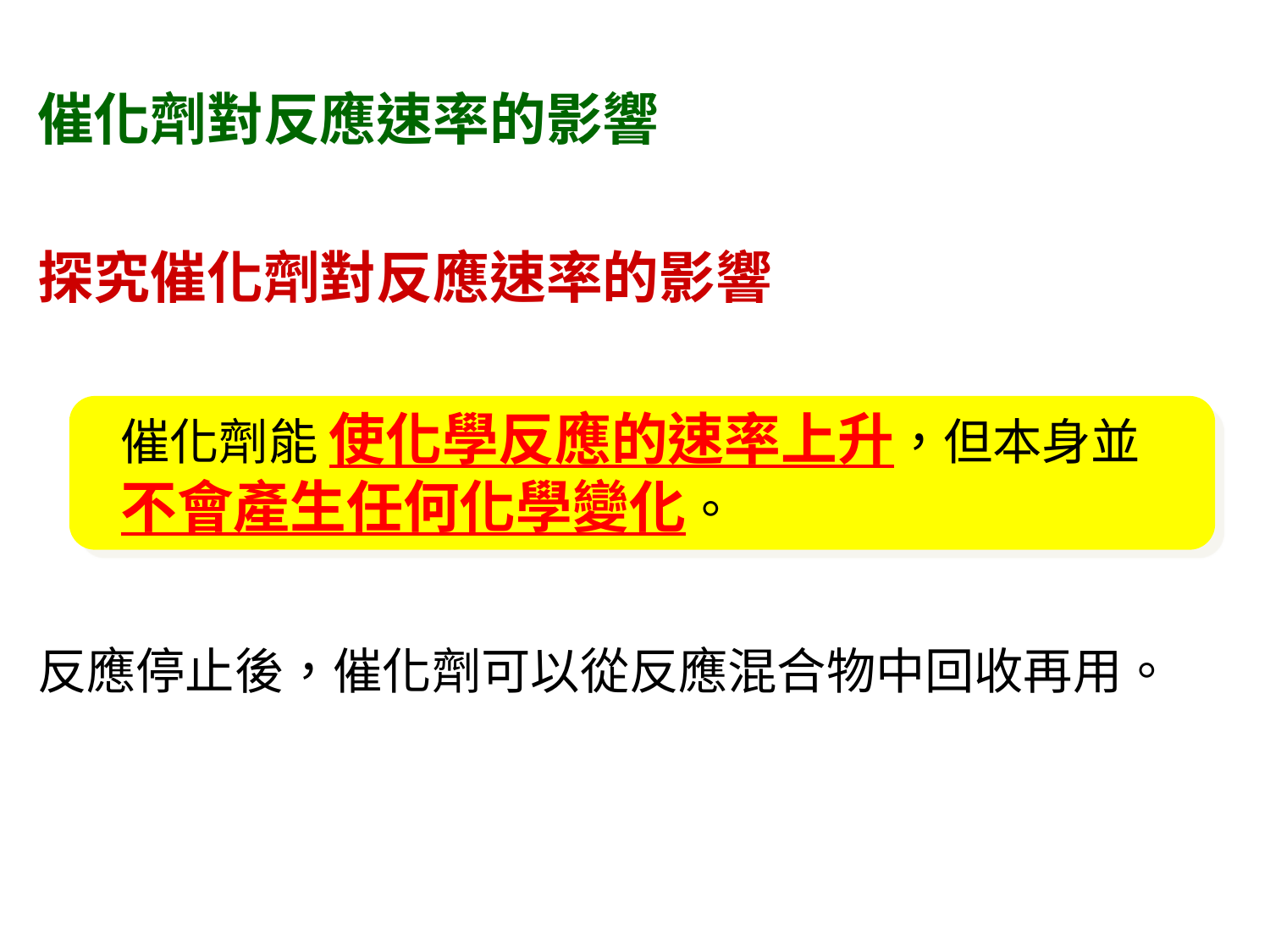

催化劑對反應速率的影響
探究催化劑對反應速率的影響

催化劑能 使化學反應的速率上升，但本身並 不會產生任何化學變化。
反應停止後，催化劑可以從反應混合物中回收再用。